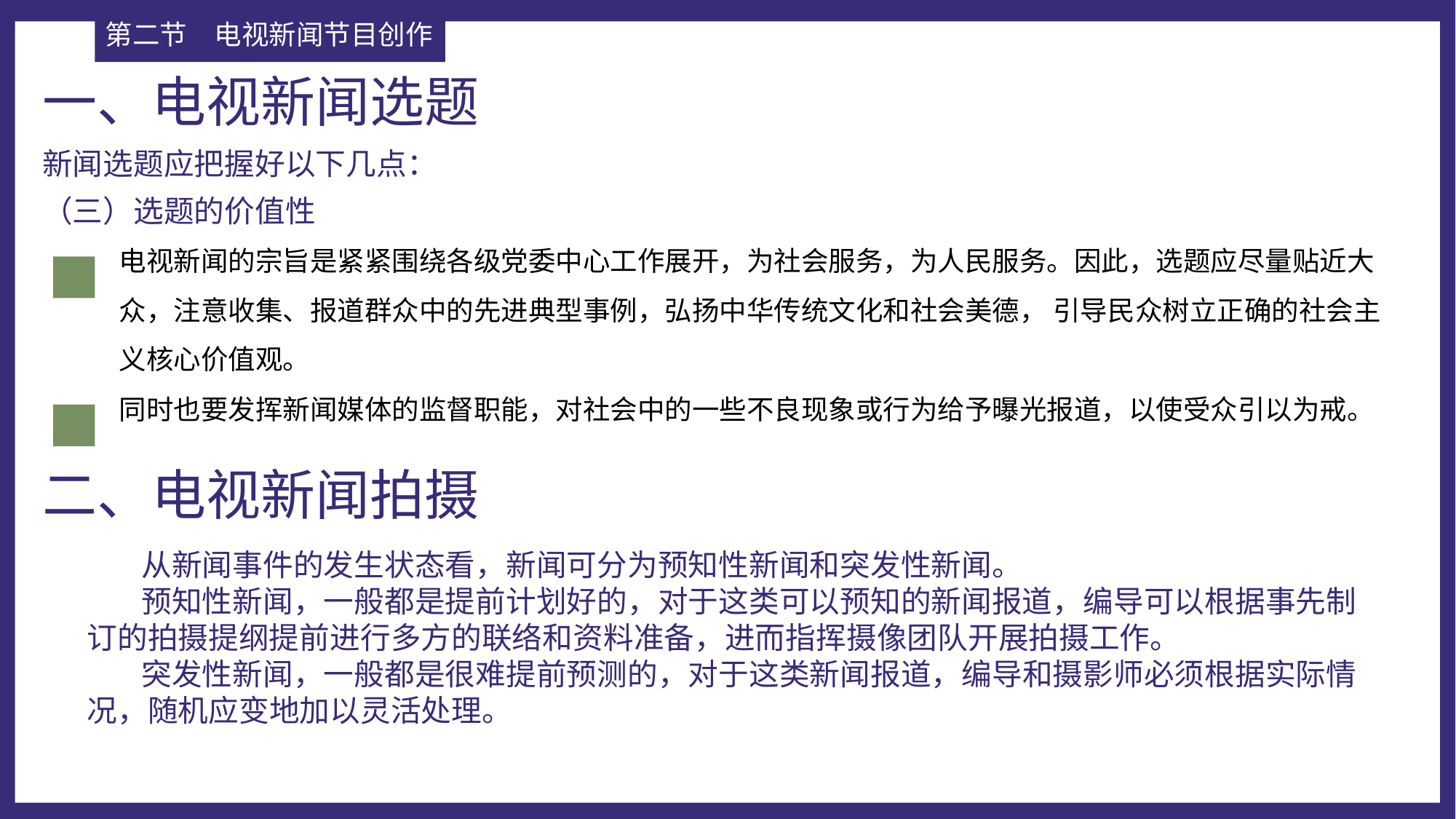

第二节	电视新闻节目创作
一、电视新闻选题
新闻选题应把握好以下几点：
（三）选题的价值性
电视新闻的宗旨是紧紧围绕各级党委中心工作展开，为社会服务，为人民服务。因此，选题应尽量贴近大众，注意收集、报道群众中的先进典型事例，弘扬中华传统文化和社会美德， 引导民众树立正确的社会主义核心价值观。

同时也要发挥新闻媒体的监督职能，对社会中的一些不良现象或行为给予曝光报道，以使受众引以为戒。

二、电视新闻拍摄
       从新闻事件的发生状态看，新闻可分为预知性新闻和突发性新闻。
       预知性新闻，一般都是提前计划好的，对于这类可以预知的新闻报道，编导可以根据事先制订的拍摄提纲提前进行多方的联络和资料准备，进而指挥摄像团队开展拍摄工作。
       突发性新闻，一般都是很难提前预测的，对于这类新闻报道，编导和摄影师必须根据实际情况，随机应变地加以灵活处理。